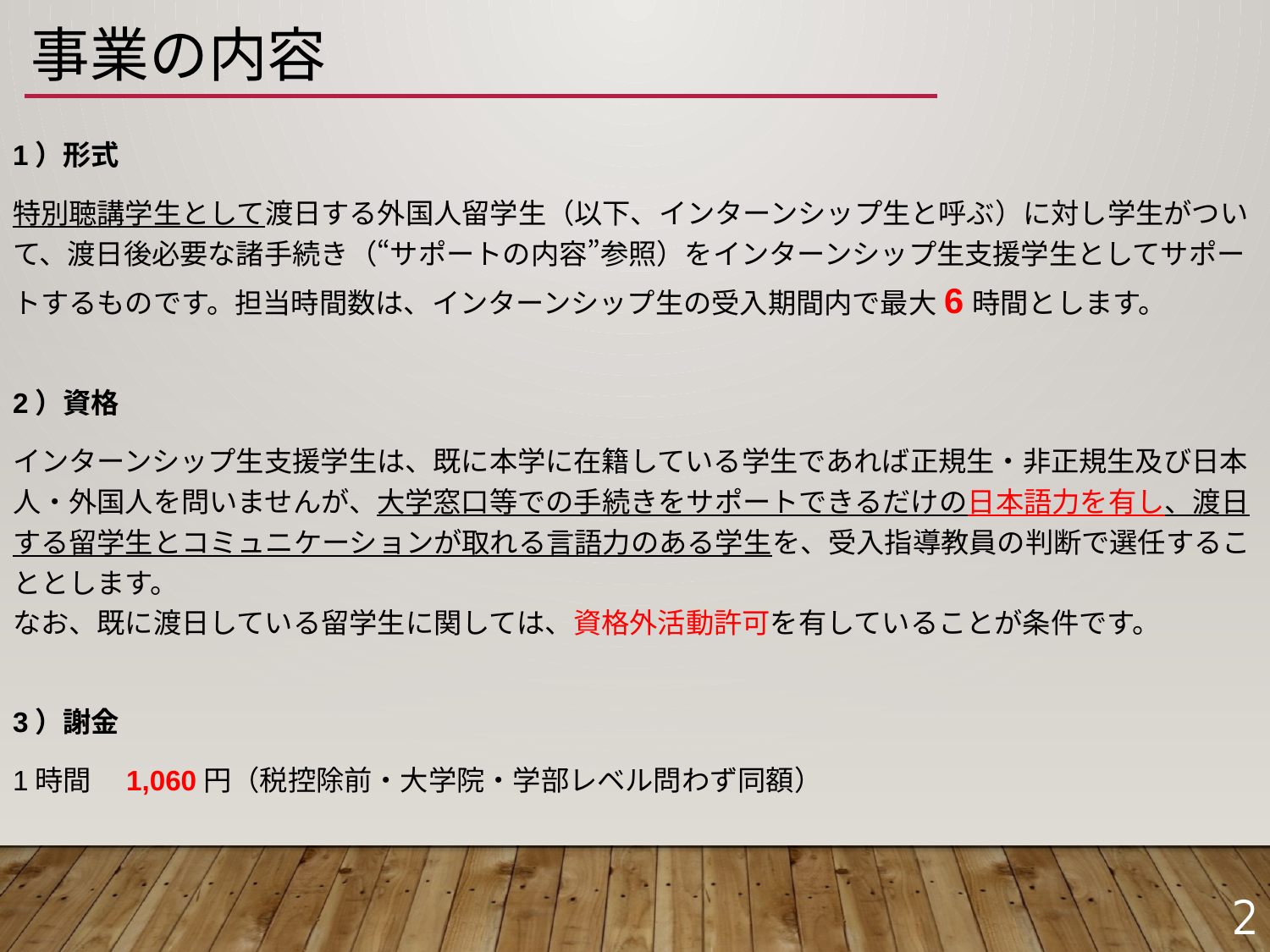

# 事業の内容
1）形式
特別聴講学生として渡日する外国人留学生（以下、インターンシップ生と呼ぶ）に対し学生がついて、渡日後必要な諸手続き（“サポートの内容”参照）をインターンシップ生支援学生としてサポートするものです。担当時間数は、インターンシップ生の受入期間内で最大6時間とします。

2）資格
インターンシップ生支援学生は、既に本学に在籍している学生であれば正規生・非正規生及び日本人・外国人を問いませんが、大学窓口等での手続きをサポートできるだけの日本語力を有し、渡日する留学生とコミュニケーションが取れる言語力のある学生を、受入指導教員の判断で選任することとします。
なお、既に渡日している留学生に関しては、資格外活動許可を有していることが条件です。

3）謝金
1時間　1,060円（税控除前・大学院・学部レベル問わず同額）

2